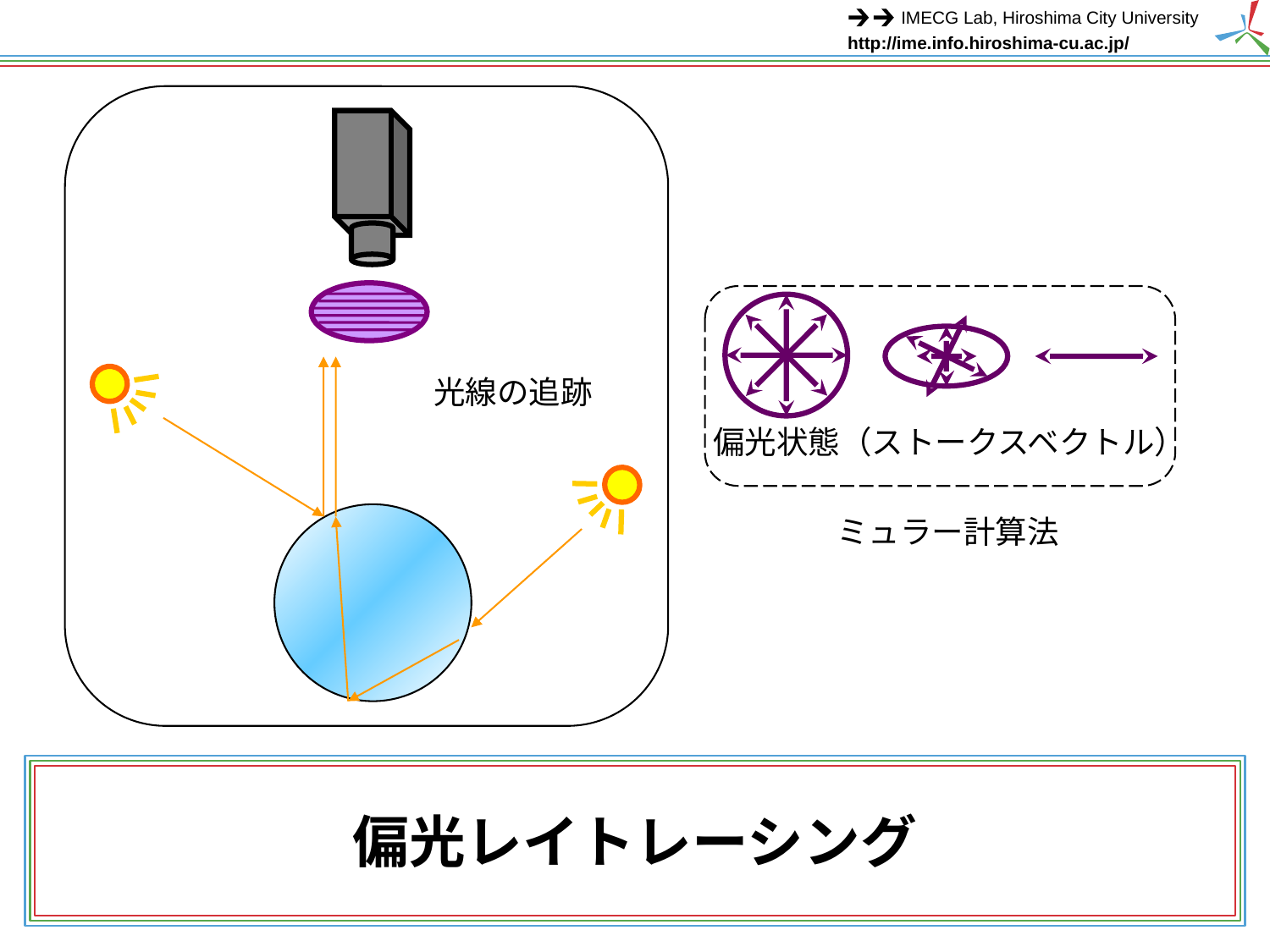

光線の追跡
偏光状態（ストークスベクトル）
ミュラー計算法
# 偏光レイトレーシング